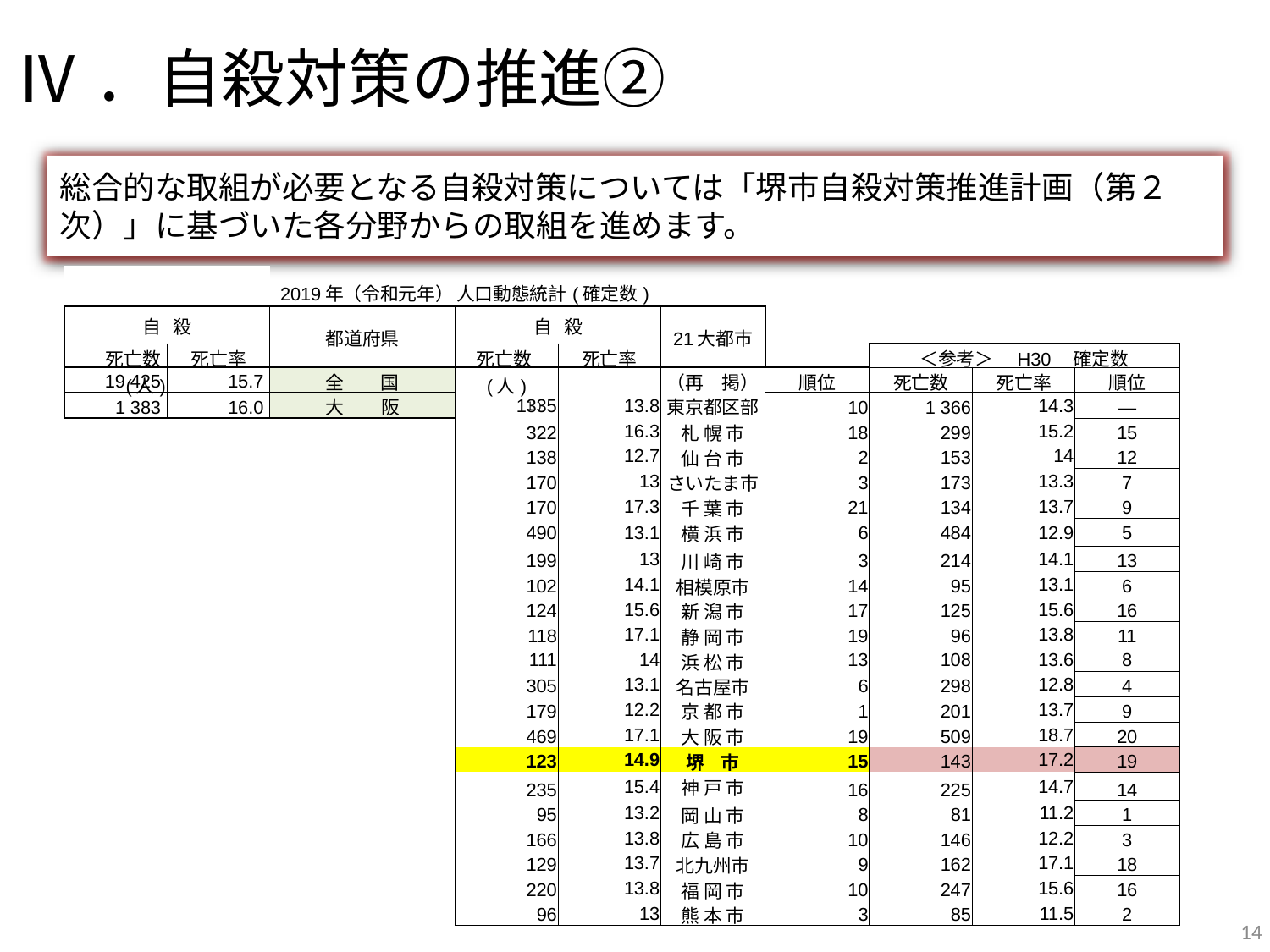

# Ⅳ．自殺対策の推進②
総合的な取組が必要となる自殺対策については「堺市自殺対策推進計画（第２次）」に基づいた各分野からの取組を進めます。
|  |  | 2019年（令和元年） | 人口動態統計(確定数) |  |  |  |  |  |  |
| --- | --- | --- | --- | --- | --- | --- | --- | --- | --- |
| 自 殺 |  | 都道府県 | 自 殺 |  | 21大都市 |  |  |  |  |
| 死亡数(人) | 死亡率 |  | 死亡数(人) | 死亡率 |  |  | ＜参考＞　H30　確定数 |  |  |
| 19 425 | 15.7 | 全　　国 |  |  | （再　掲） | 順位 | 死亡数 | 死亡率 | 順位 |
| 1 383 | 16.0 | 大　　阪 | 1335 | 13.8 | 東京都区部 | 10 | 1 366 | 14.3 | ― |
|  |  |  | 322 | 16.3 | 札 幌 市 | 18 | 299 | 15.2 | 15 |
|  |  |  | 138 | 12.7 | 仙 台 市 | 2 | 153 | 14 | 12 |
|  |  |  | 170 | 13 | さいたま市 | 3 | 173 | 13.3 | 7 |
|  |  |  | 170 | 17.3 | 千 葉 市 | 21 | 134 | 13.7 | 9 |
|  |  |  | 490 | 13.1 | 横 浜 市 | 6 | 484 | 12.9 | 5 |
|  |  |  | 199 | 13 | 川 崎 市 | 3 | 214 | 14.1 | 13 |
|  |  |  | 102 | 14.1 | 相模原市 | 14 | 95 | 13.1 | 6 |
|  |  |  | 124 | 15.6 | 新 潟 市 | 17 | 125 | 15.6 | 16 |
|  |  |  | 118 | 17.1 | 静 岡 市 | 19 | 96 | 13.8 | 11 |
|  |  |  | 111 | 14 | 浜 松 市 | 13 | 108 | 13.6 | 8 |
|  |  |  | 305 | 13.1 | 名古屋市 | 6 | 298 | 12.8 | 4 |
|  |  |  | 179 | 12.2 | 京 都 市 | 1 | 201 | 13.7 | 9 |
|  |  |  | 469 | 17.1 | 大 阪 市 | 19 | 509 | 18.7 | 20 |
|  |  |  | 123 | 14.9 | 堺 市 | 15 | 143 | 17.2 | 19 |
|  |  |  | 235 | 15.4 | 神 戸 市 | 16 | 225 | 14.7 | 14 |
|  |  |  | 95 | 13.2 | 岡 山 市 | 8 | 81 | 11.2 | 1 |
|  |  |  | 166 | 13.8 | 広 島 市 | 10 | 146 | 12.2 | 3 |
|  |  |  | 129 | 13.7 | 北九州市 | 9 | 162 | 17.1 | 18 |
|  |  |  | 220 | 13.8 | 福 岡 市 | 10 | 247 | 15.6 | 16 |
|  |  |  | 96 | 13 | 熊 本 市 | 3 | 85 | 11.5 | 2 |
１)
14